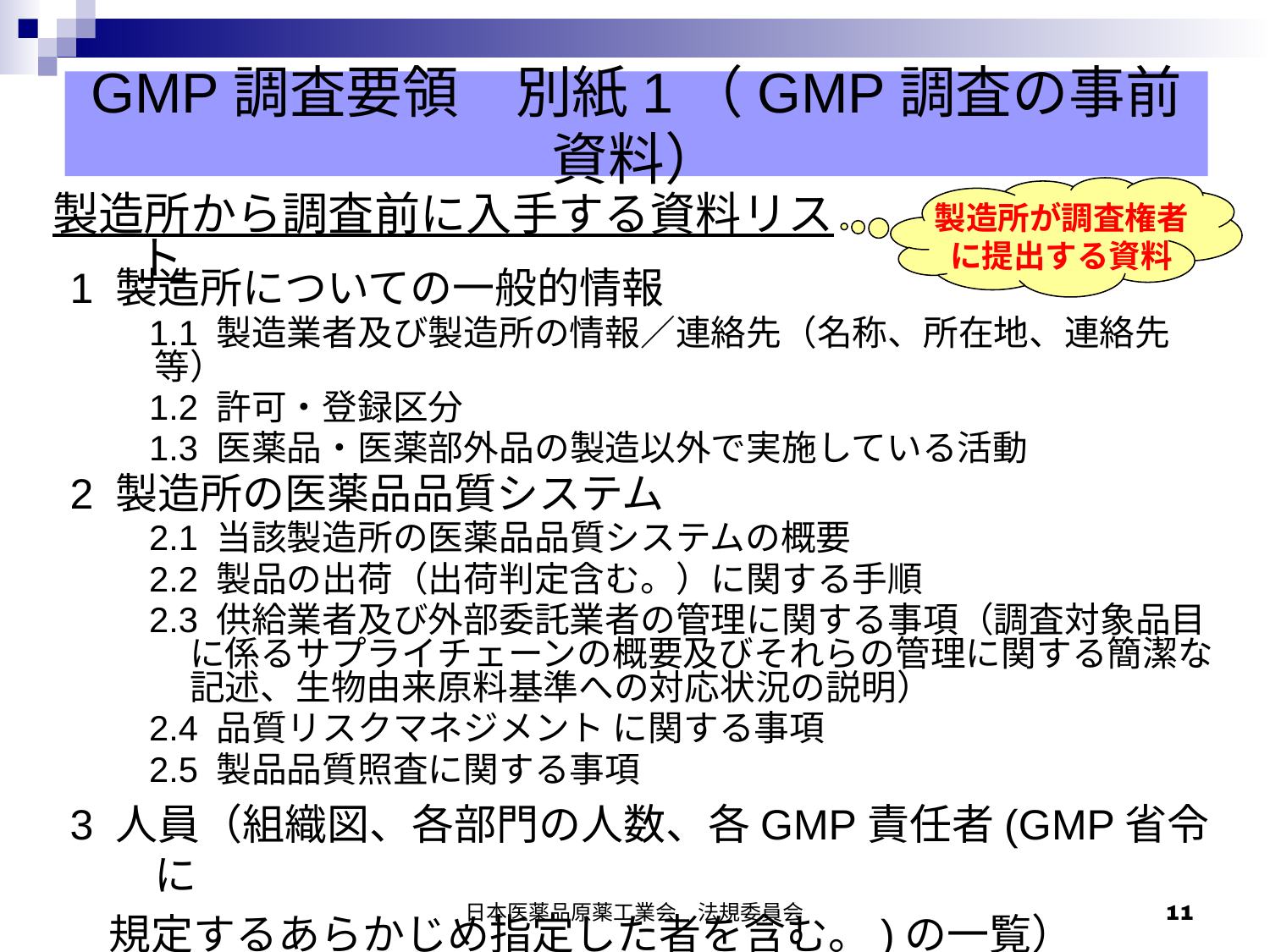

#
GMP調査要領　別紙1（GMP調査の事前資料）

製造所から調査前に入手する資料リスト
製造所が調査権者に提出する資料
1 製造所についての一般的情報
　　1.1 製造業者及び製造所の情報／連絡先（名称、所在地、連絡先等）
　　1.2 許可・登録区分
　　1.3 医薬品・医薬部外品の製造以外で実施している活動
2 製造所の医薬品品質システム
　　2.1 当該製造所の医薬品品質システムの概要
　　2.2 製品の出荷（出荷判定含む。）に関する手順
　　2.3 供給業者及び外部委託業者の管理に関する事項（調査対象品目
　に係るサプライチェーンの概要及びそれらの管理に関する簡潔な
　記述、生物由来原料基準への対応状況の説明）
　　2.4 品質リスクマネジメント に関する事項
　　2.5 製品品質照査に関する事項
3 人員（組織図、各部門の人数、各GMP責任者(GMP省令に
   規定するあらかじめ指定した者を含む。)の一覧）
日本医薬品原薬工業会　法規委員会
11